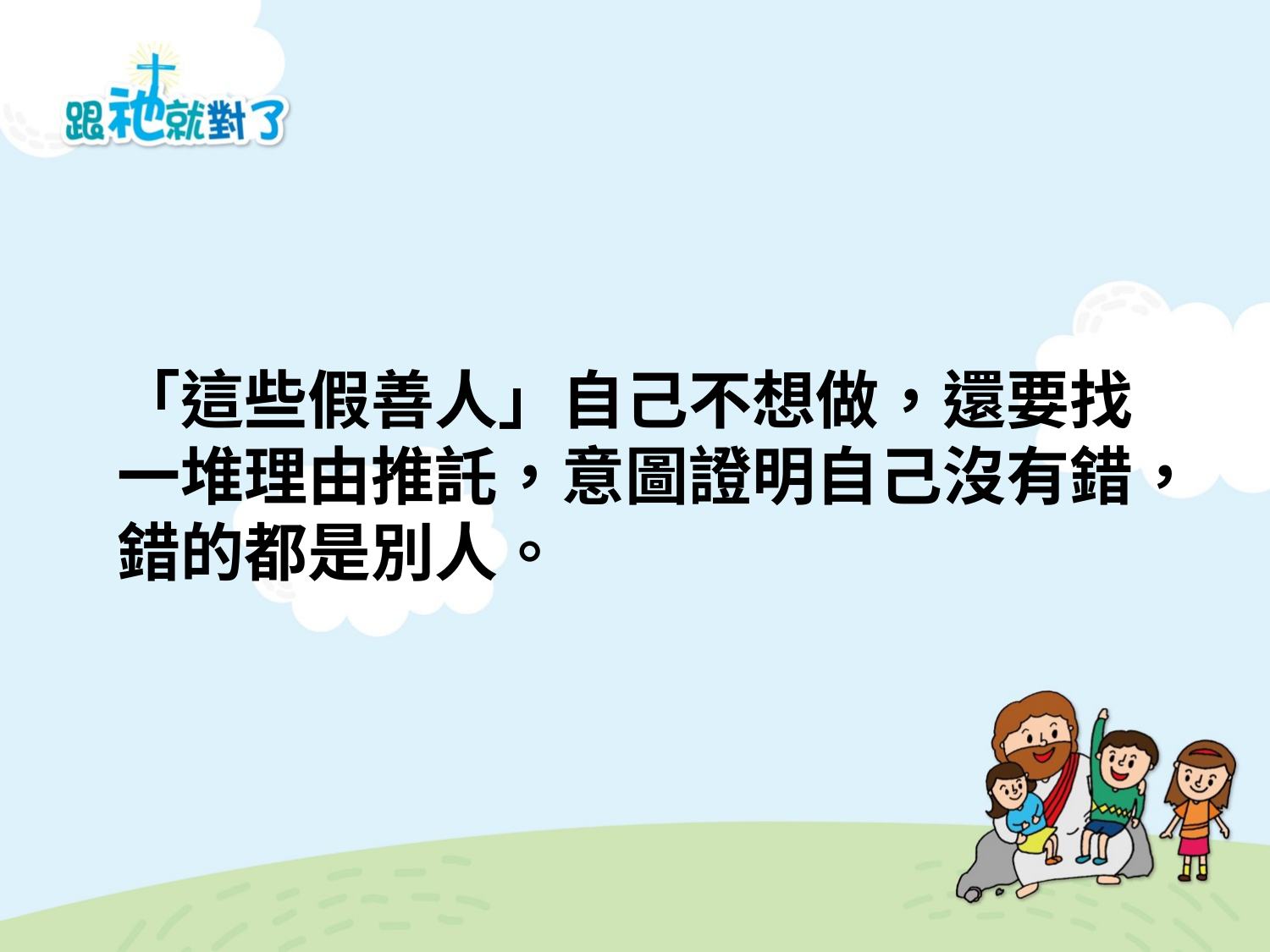

「這些假善人」自己不想做，還要找一堆理由推託，意圖證明自己沒有錯，錯的都是別人。